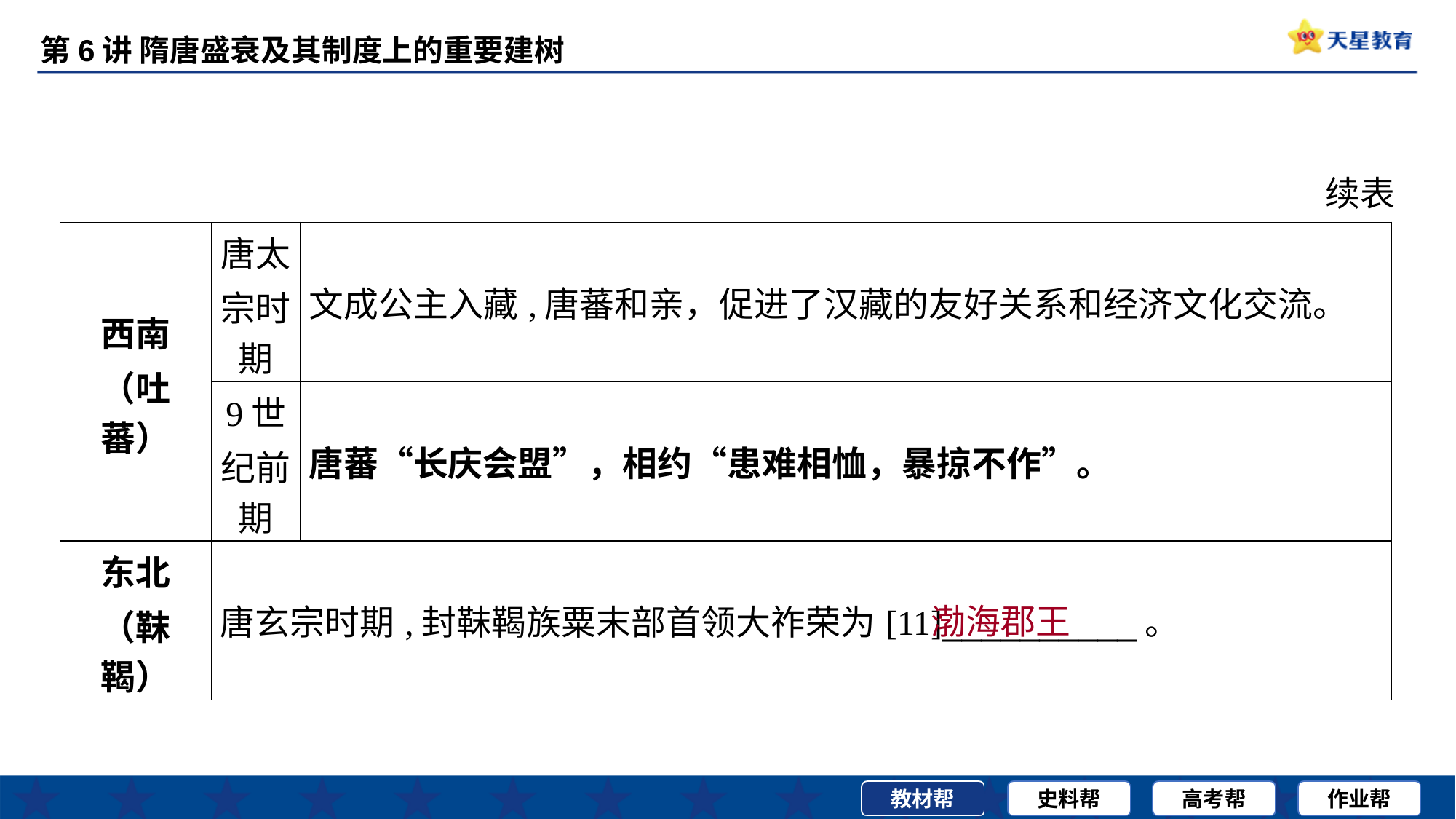

续表
| 西南 （吐 蕃） | 唐太 宗时 期 | 文成公主入藏,唐蕃和亲，促进了汉藏的友好关系和经济文化交流。 |
| --- | --- | --- |
|  | 9世 纪前 期 | 唐蕃“长庆会盟”，相约“患难相恤，暴掠不作”。 |
| 东北 （靺 鞨） | 唐玄宗时期,封靺鞨族粟末部首领大祚荣为[11]\_\_\_\_\_\_\_\_\_\_。 |  |
渤海郡王